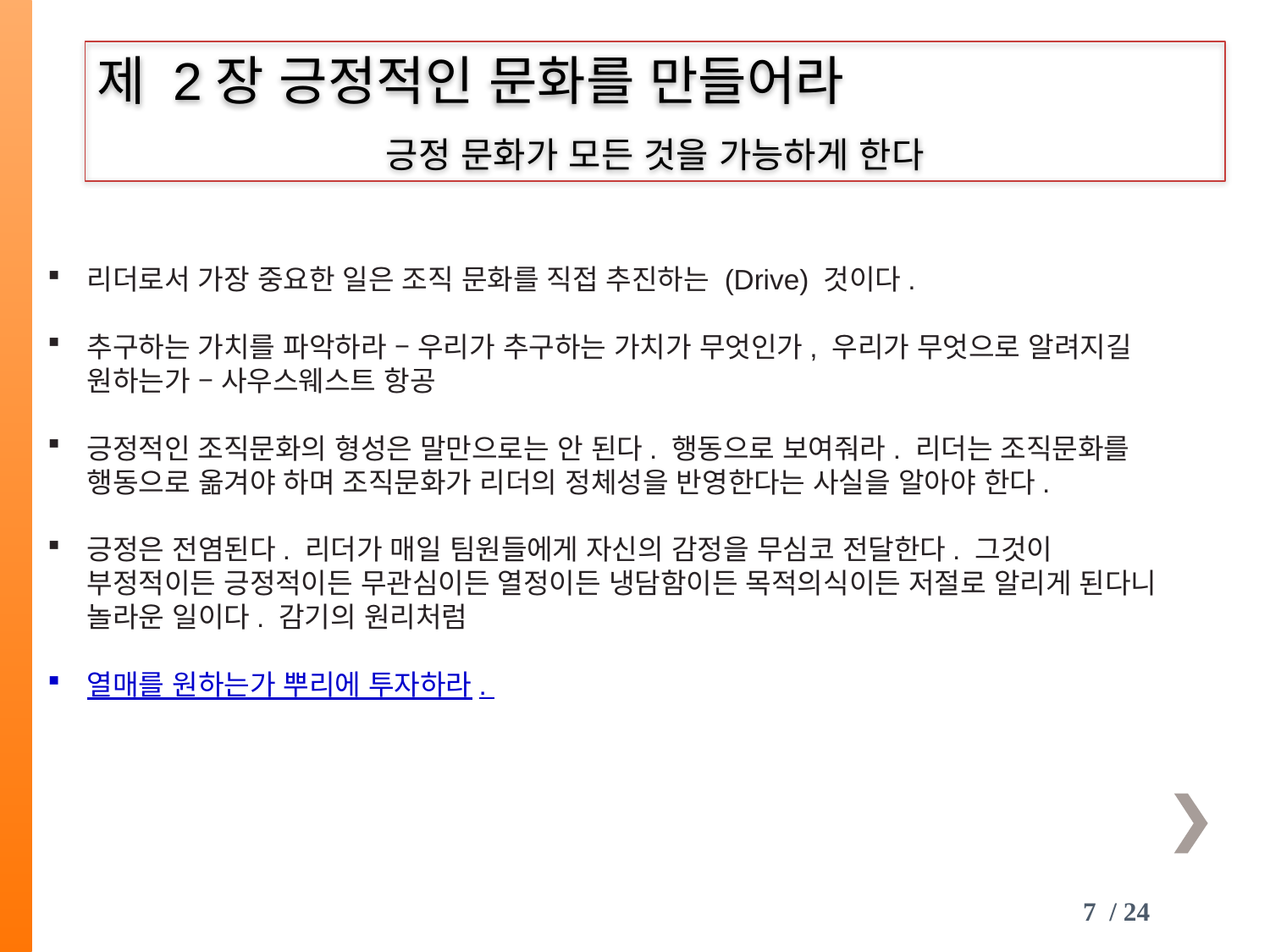

제 2장 긍정적인 문화를 만들어라

긍정 문화가 모든 것을 가능하게 한다
리더로서 가장 중요한 일은 조직 문화를 직접 추진하는 (Drive) 것이다.

추구하는 가치를 파악하라 – 우리가 추구하는 가치가 무엇인가, 우리가 무엇으로 알려지길 원하는가 – 사우스웨스트 항공

긍정적인 조직문화의 형성은 말만으로는 안 된다. 행동으로 보여줘라. 리더는 조직문화를 행동으로 옮겨야 하며 조직문화가 리더의 정체성을 반영한다는 사실을 알아야 한다.

긍정은 전염된다. 리더가 매일 팀원들에게 자신의 감정을 무심코 전달한다. 그것이 부정적이든 긍정적이든 무관심이든 열정이든 냉담함이든 목적의식이든 저절로 알리게 된다니 놀라운 일이다. 감기의 원리처럼

열매를 원하는가 뿌리에 투자하라.
7  / 24